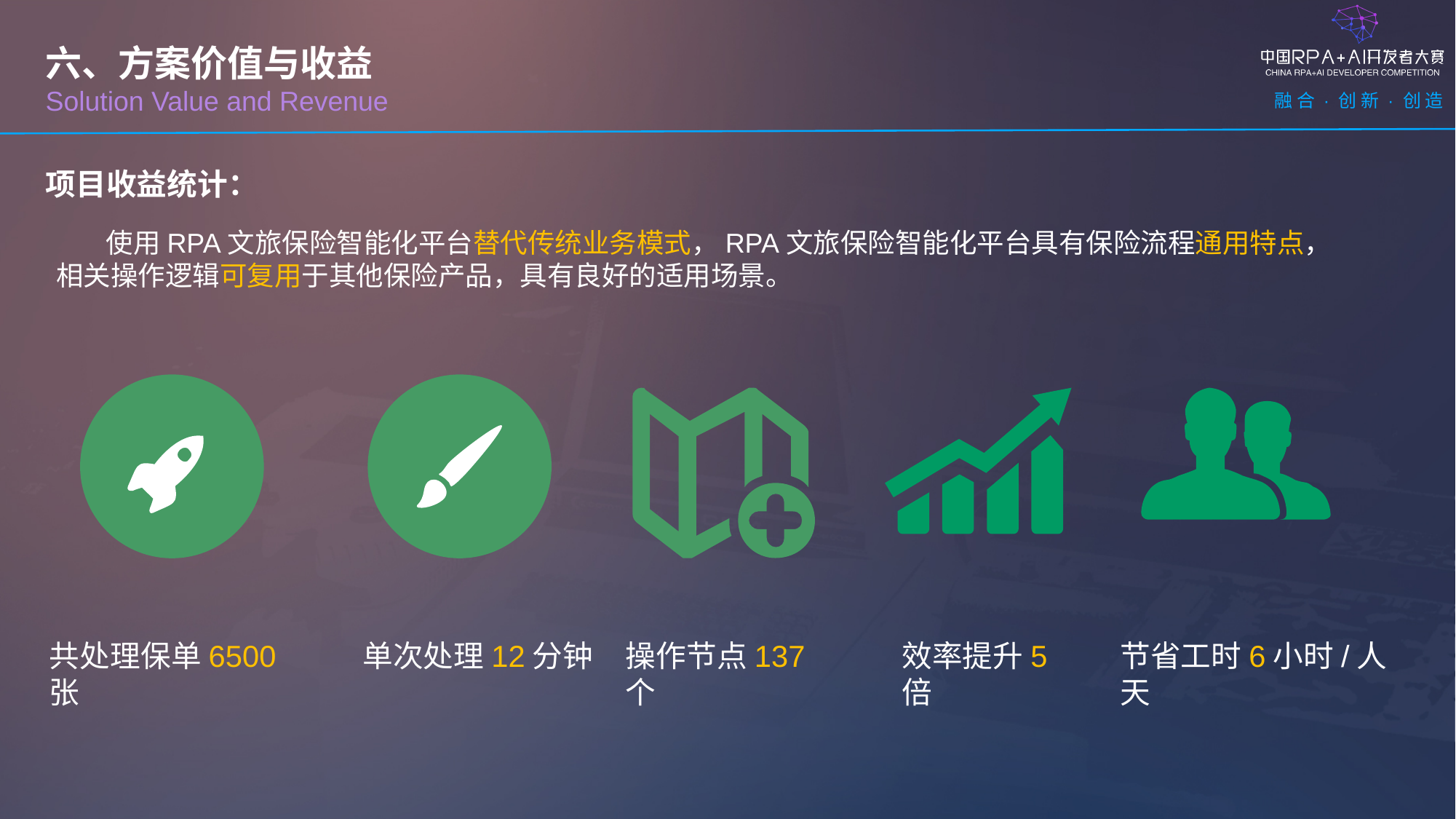

六、方案价值与收益
Solution Value and Revenue
项目收益统计：
       使用RPA文旅保险智能化平台替代传统业务模式，RPA文旅保险智能化平台具有保险流程通用特点，相关操作逻辑可复用于其他保险产品，具有良好的适用场景。

共处理保单6500张
单次处理12分钟
操作节点137个
效率提升5倍
节省工时6小时/人天